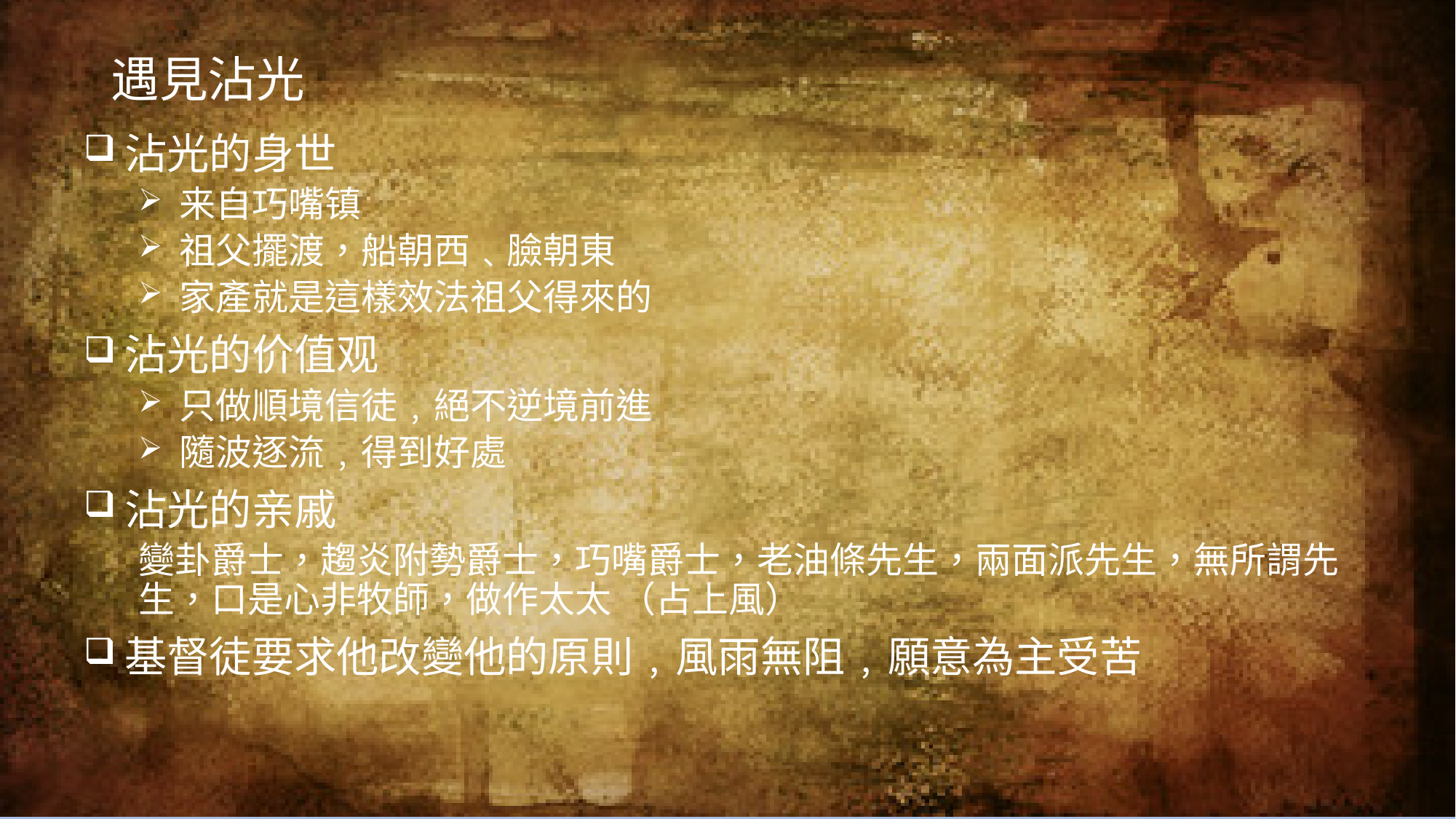

# 遇見沾光
沾光的身世
来自巧嘴镇
祖父擺渡，船朝西﹑臉朝東
家產就是這樣效法祖父得來的
沾光的价值观
只做順境信徒﹐絕不逆境前進
隨波逐流﹐得到好處
沾光的亲戚
變卦爵士，趨炎附勢爵士，巧嘴爵士，老油條先生，兩面派先生，無所謂先生，口是心非牧師，做作太太 （占上風）
基督徒要求他改變他的原則﹐風雨無阻﹐願意為主受苦